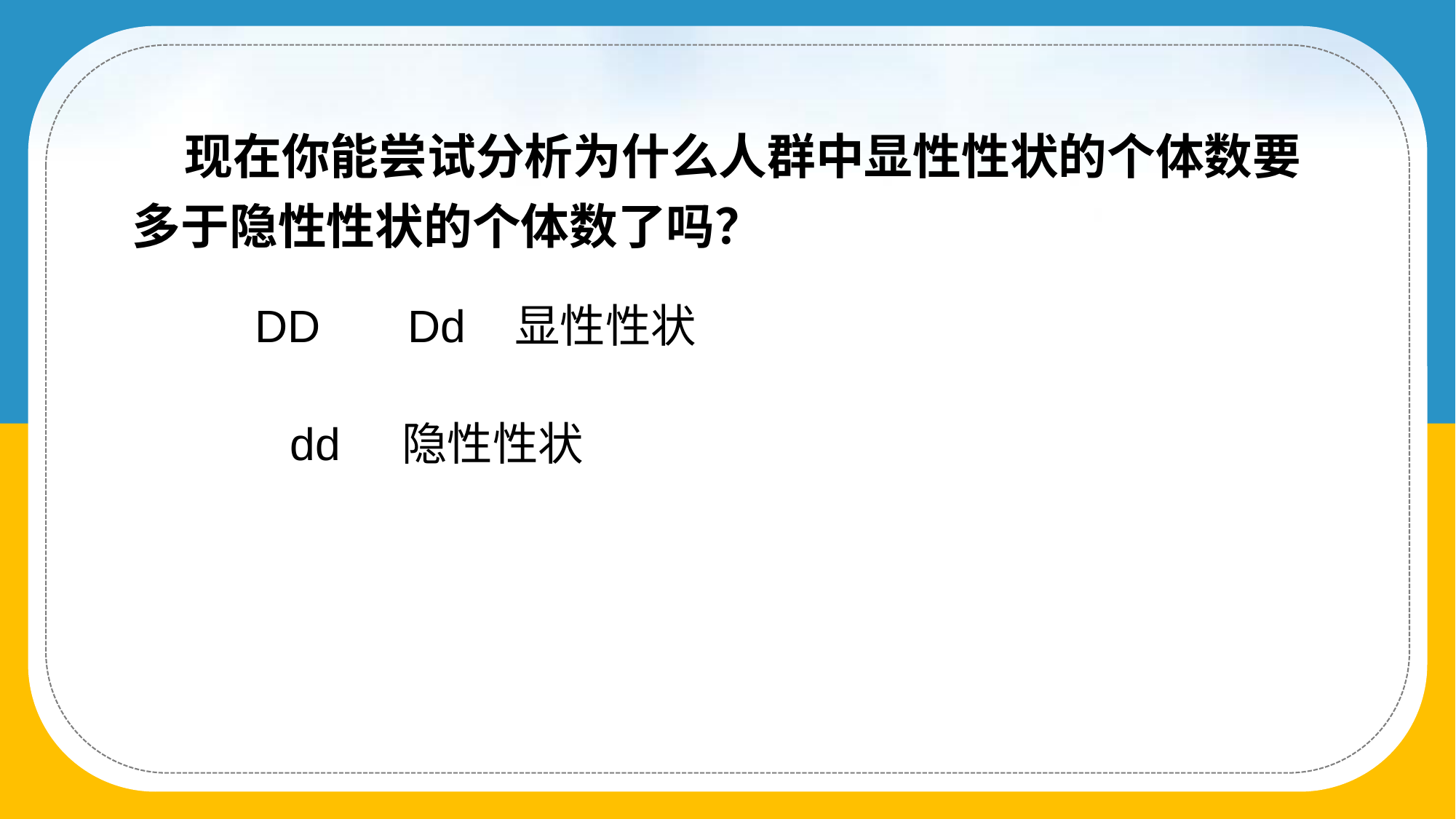

现在你能尝试分析为什么人群中显性性状的个体数要多于隐性性状的个体数了吗？
Dd   显性性状
DD
dd    隐性性状